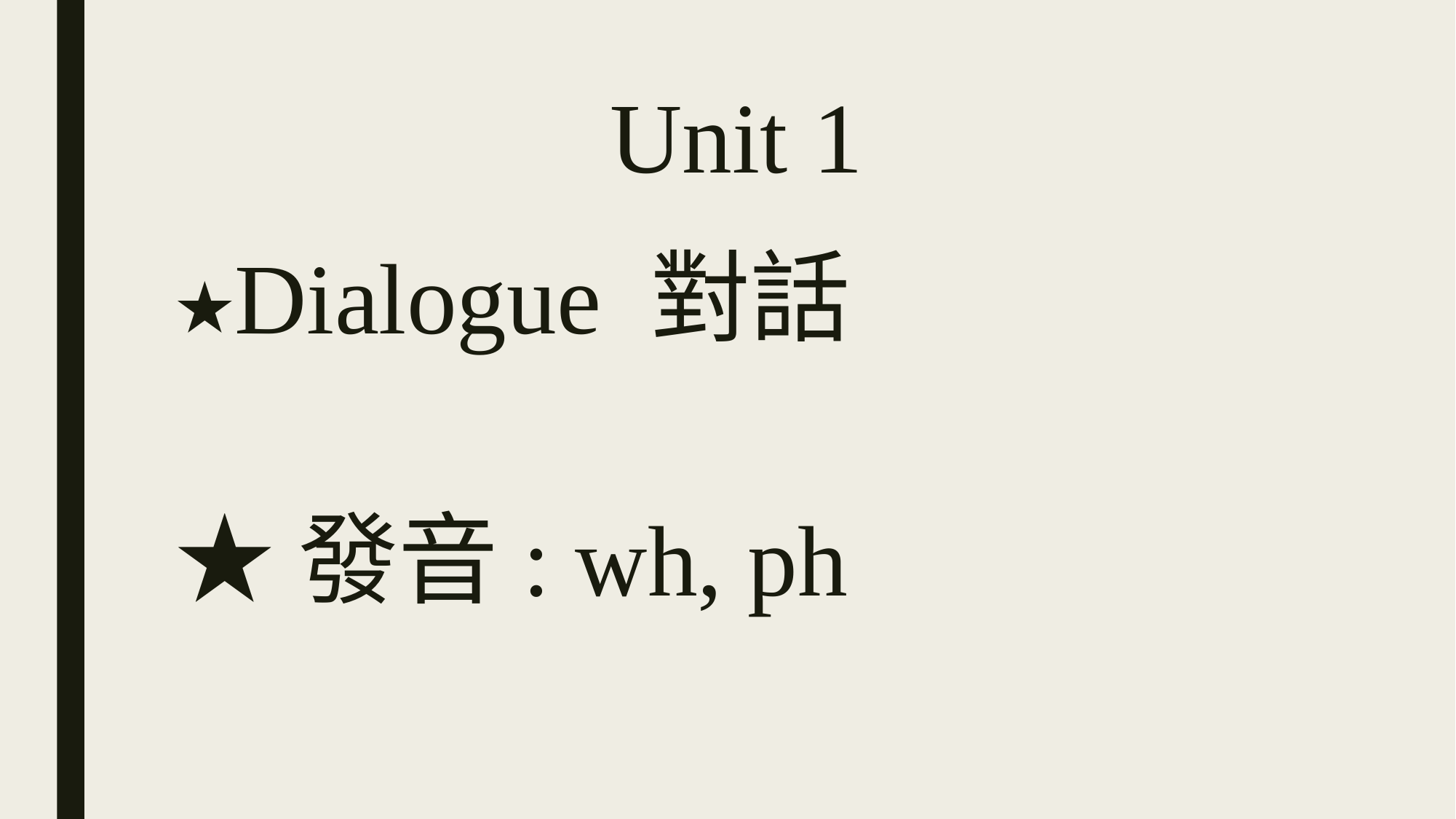

# Unit 1
★Dialogue 對話

★發音: wh, ph